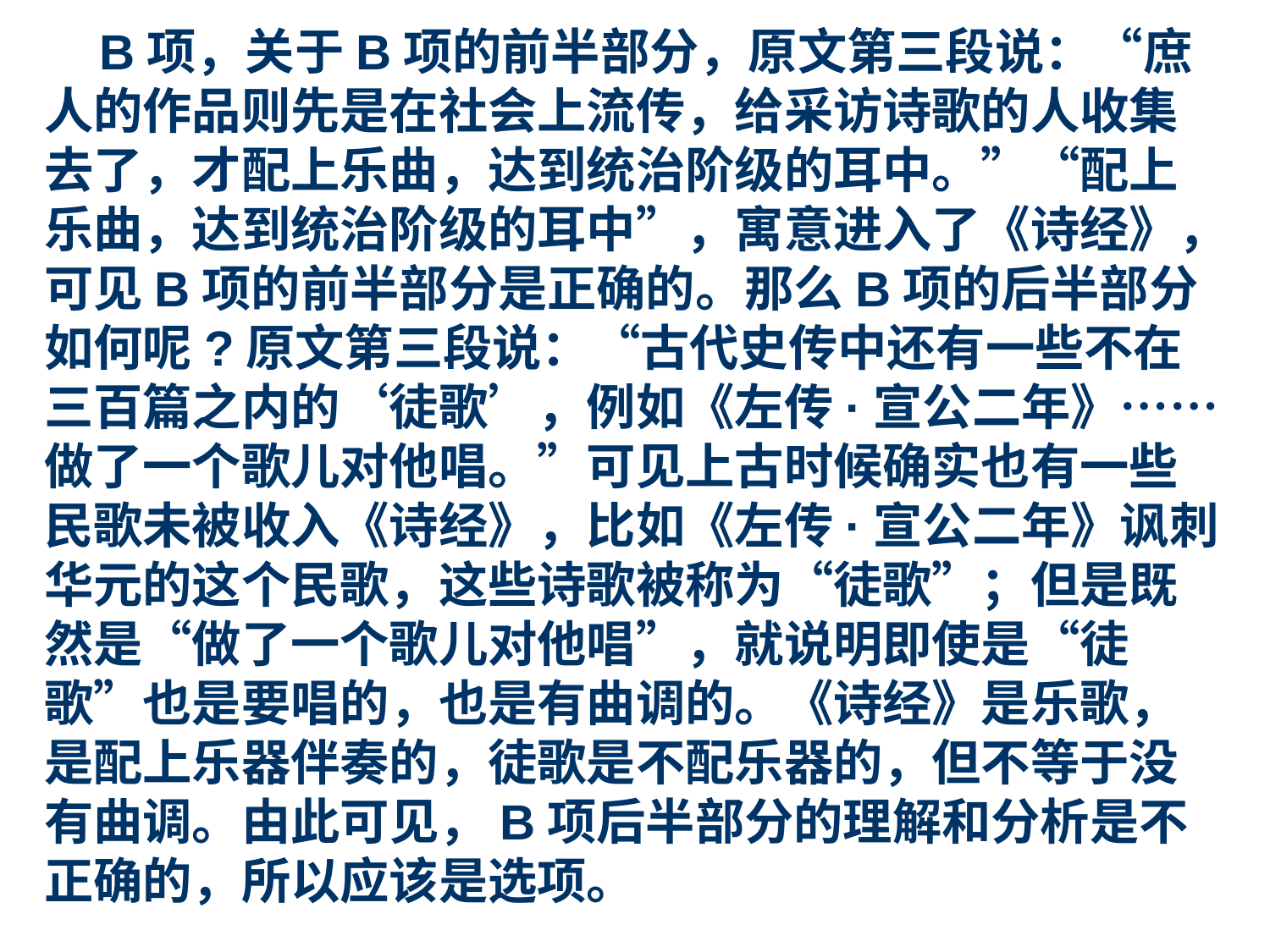

B项，关于B项的前半部分，原文第三段说：“庶人的作品则先是在社会上流传，给采访诗歌的人收集去了，才配上乐曲，达到统治阶级的耳中。”“配上乐曲，达到统治阶级的耳中”，寓意进入了《诗经》，可见B项的前半部分是正确的。那么B项的后半部分如何呢?原文第三段说：“古代史传中还有一些不在三百篇之内的‘徒歌’，例如《左传·宣公二年》……做了一个歌儿对他唱。”可见上古时候确实也有一些民歌未被收入《诗经》，比如《左传·宣公二年》讽刺华元的这个民歌，这些诗歌被称为“徒歌”；但是既然是“做了一个歌儿对他唱”，就说明即使是“徒歌”也是要唱的，也是有曲调的。《诗经》是乐歌，是配上乐器伴奏的，徒歌是不配乐器的，但不等于没有曲调。由此可见，B项后半部分的理解和分析是不正确的，所以应该是选项。